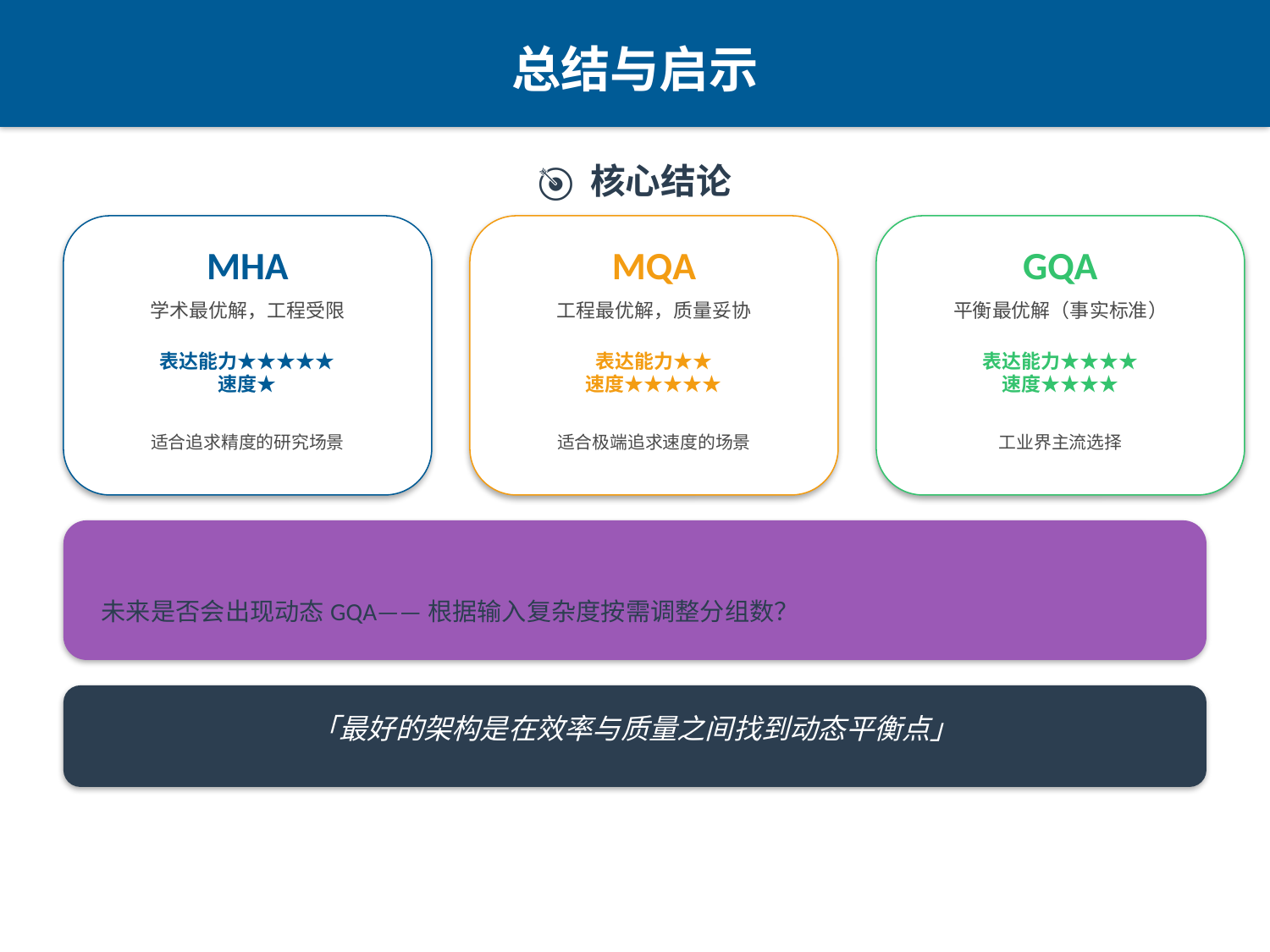

总结与启示
🎯 核心结论

MHA
MQA
GQA
学术最优解，工程受限
工程最优解，质量妥协
平衡最优解（事实标准）
表达能力★★★★★
速度★
表达能力★★
速度★★★★★
表达能力★★★★
速度★★★★
适合追求精度的研究场景
适合极端追求速度的场景
工业界主流选择

🤔 延伸思考
未来是否会出现动态GQA——根据输入复杂度按需调整分组数？

「最好的架构是在效率与质量之间找到动态平衡点」